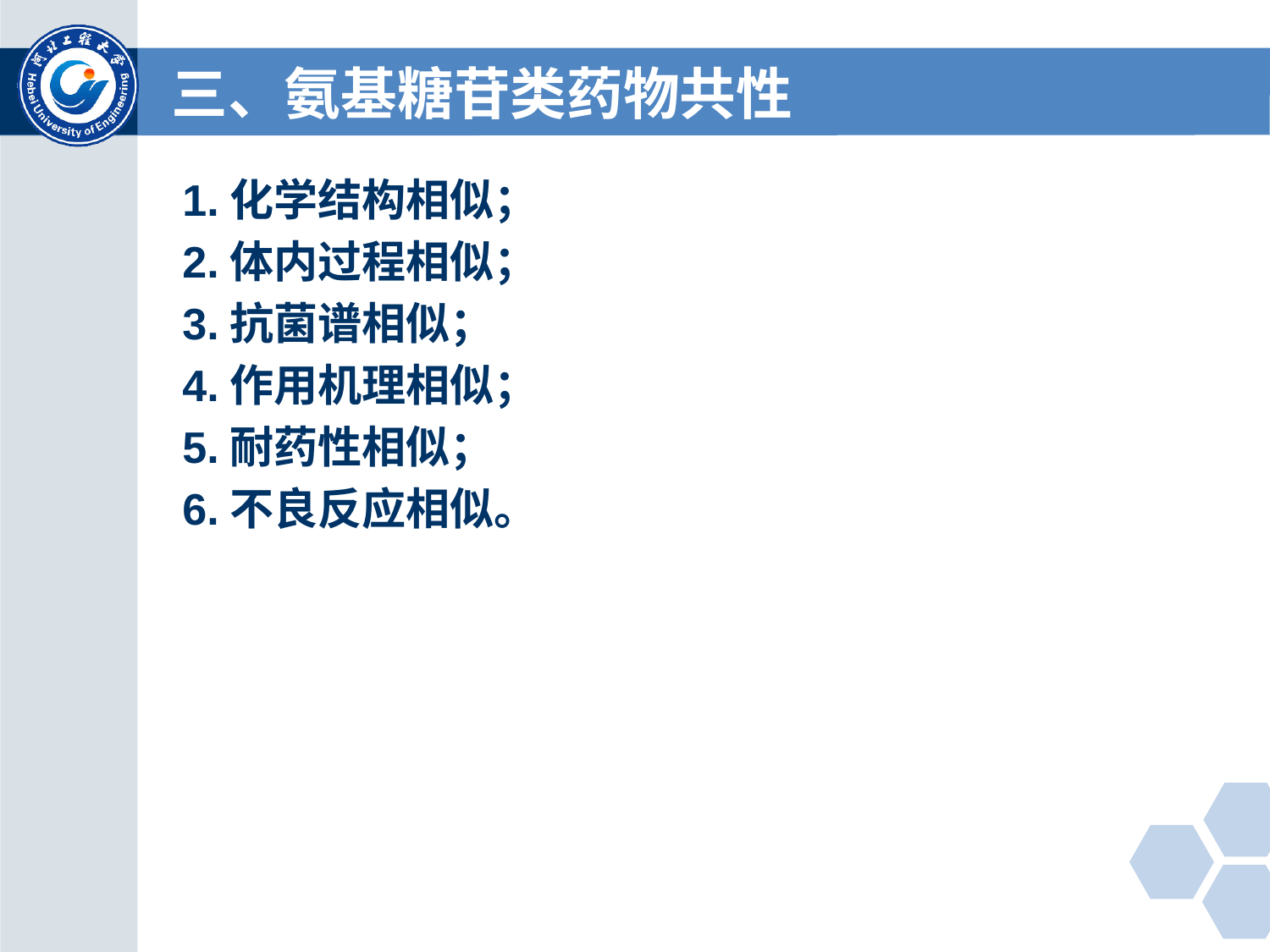

# 三、氨基糖苷类药物共性
  1.化学结构相似；
  2.体内过程相似；
  3.抗菌谱相似；
  4.作用机理相似；
  5.耐药性相似；
  6.不良反应相似。